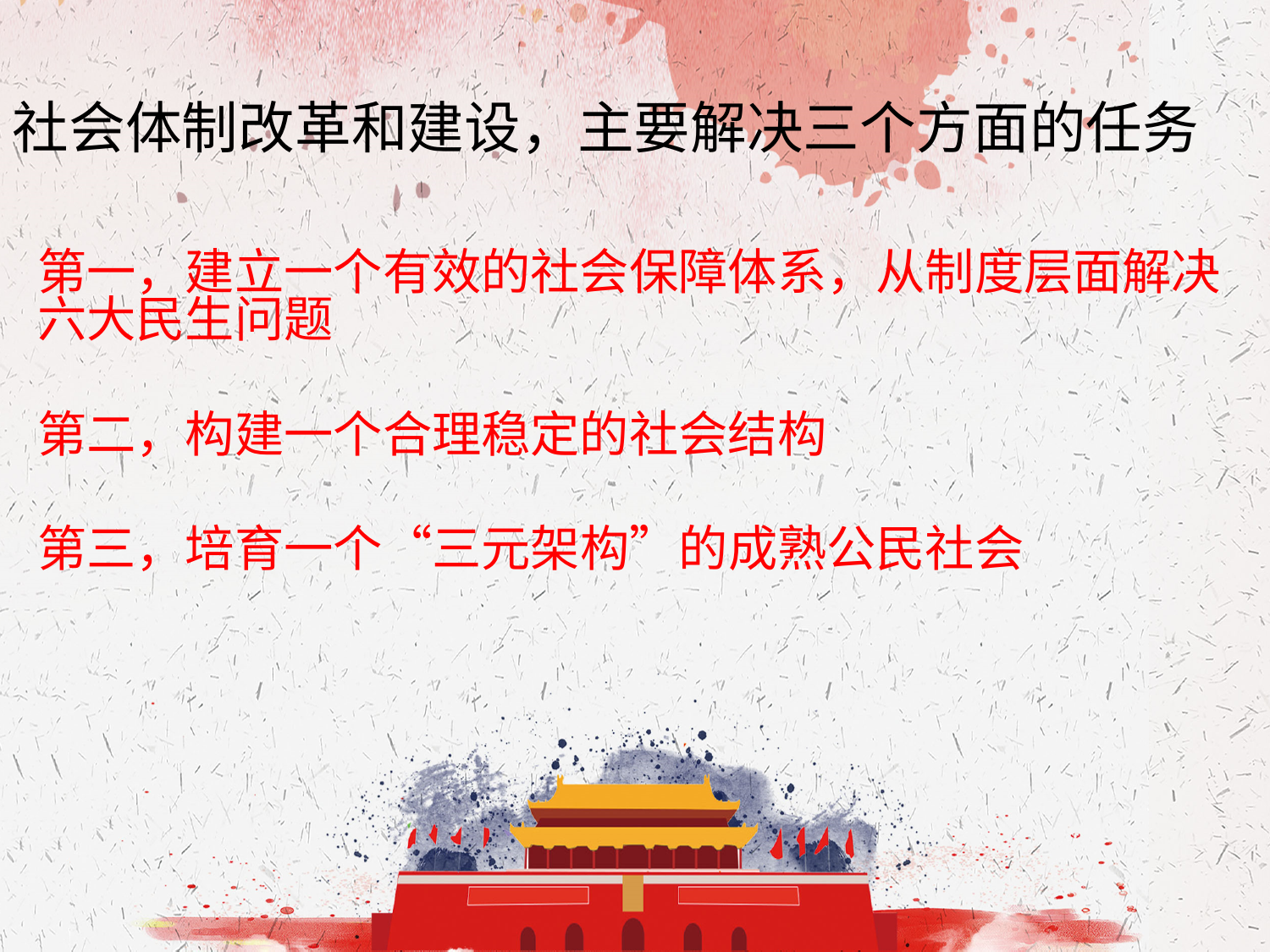

社会体制改革和建设，主要解决三个方面的任务
第一，建立一个有效的社会保障体系，从制度层面解决六大民生问题

第二，构建一个合理稳定的社会结构

第三，培育一个“三元架构”的成熟公民社会